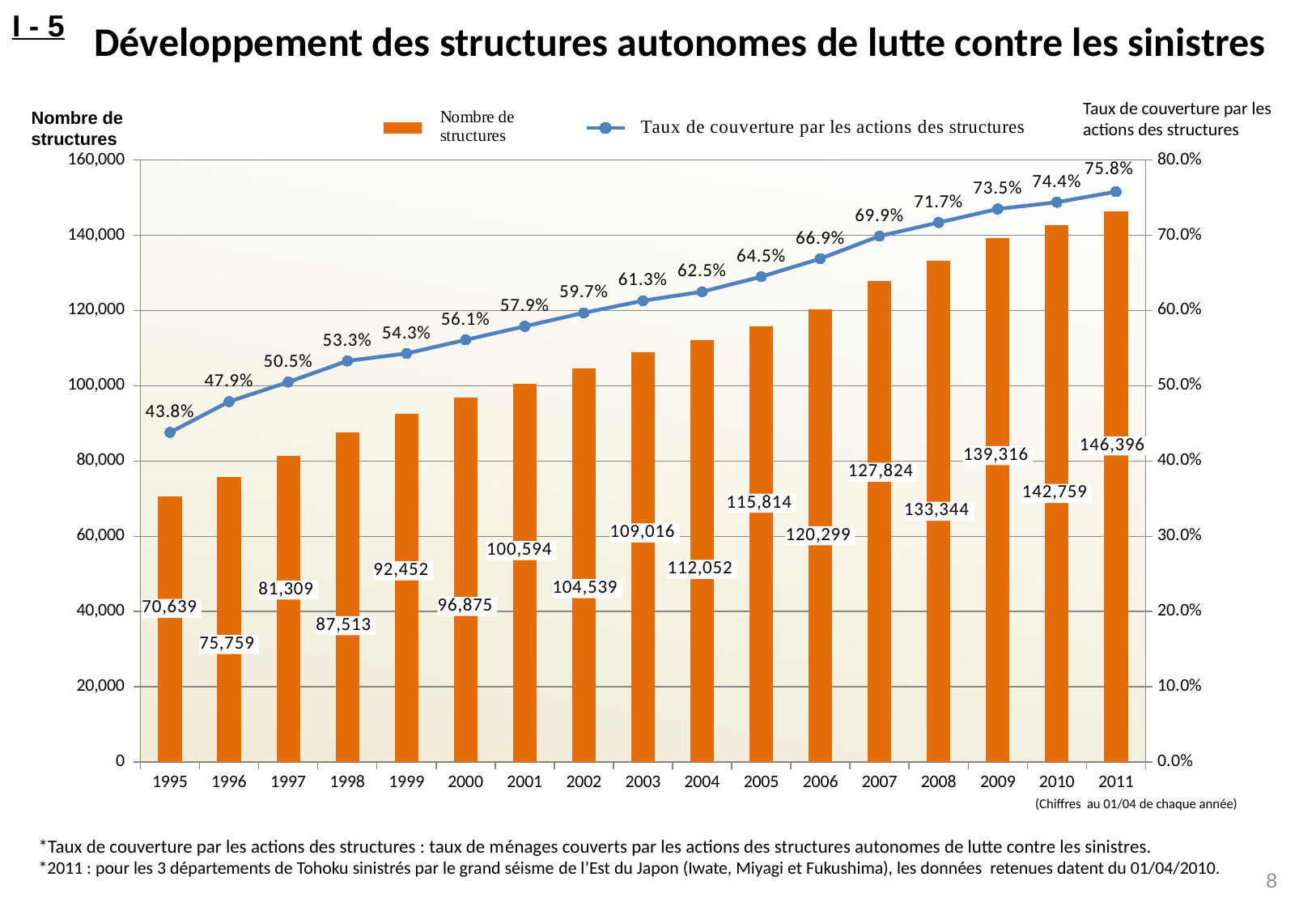

# Développement des structures autonomes de lutte contre les sinistres
I - 5
Taux de couverture par les actions des structures
Nombre de structures

### Chart

| Category | 自主防災組織数 | 自主防災組織活動カバー率 |
|---|---|---|
| 1995 | 70639.0 | 0.4380000000000008 |
| 1996 | 75759.0 | 0.4790000000000003 |
| 1997 | 81309.0 | 0.505 |
| 1998 | 87513.0 | 0.533 |
| 1999 | 92452.0 | 0.543 |
| 2000 | 96875.0 | 0.561 |
| 2001 | 100594.0 | 0.5790000000000006 |
| 2002 | 104539.0 | 0.597 |
| 2003 | 109016.0 | 0.6130000000000015 |
| 2004 | 112052.0 | 0.6250000000000017 |
| 2005 | 115814.0 | 0.6450000000000018 |
| 2006 | 120299.0 | 0.669000000000002 |
| 2007 | 127824.0 | 0.699 |
| 2008 | 133344.0 | 0.7170000000000006 |
| 2009 | 139316.0 | 0.7350000000000007 |
| 2010 | 142759.0 | 0.7440000000000015 |
| 2011 | 146396.0 | 0.7580000000000018 |
(Chiffres  au 01/04 de chaque année)
*Taux de couverture par les actions des structures : taux de ménages couverts par les actions des structures autonomes de lutte contre les sinistres.
*2011 : pour les 3 départements de Tohoku sinistrés par le grand séisme de l’Est du Japon (Iwate, Miyagi et Fukushima), les données  retenues datent du 01/04/2010.
8